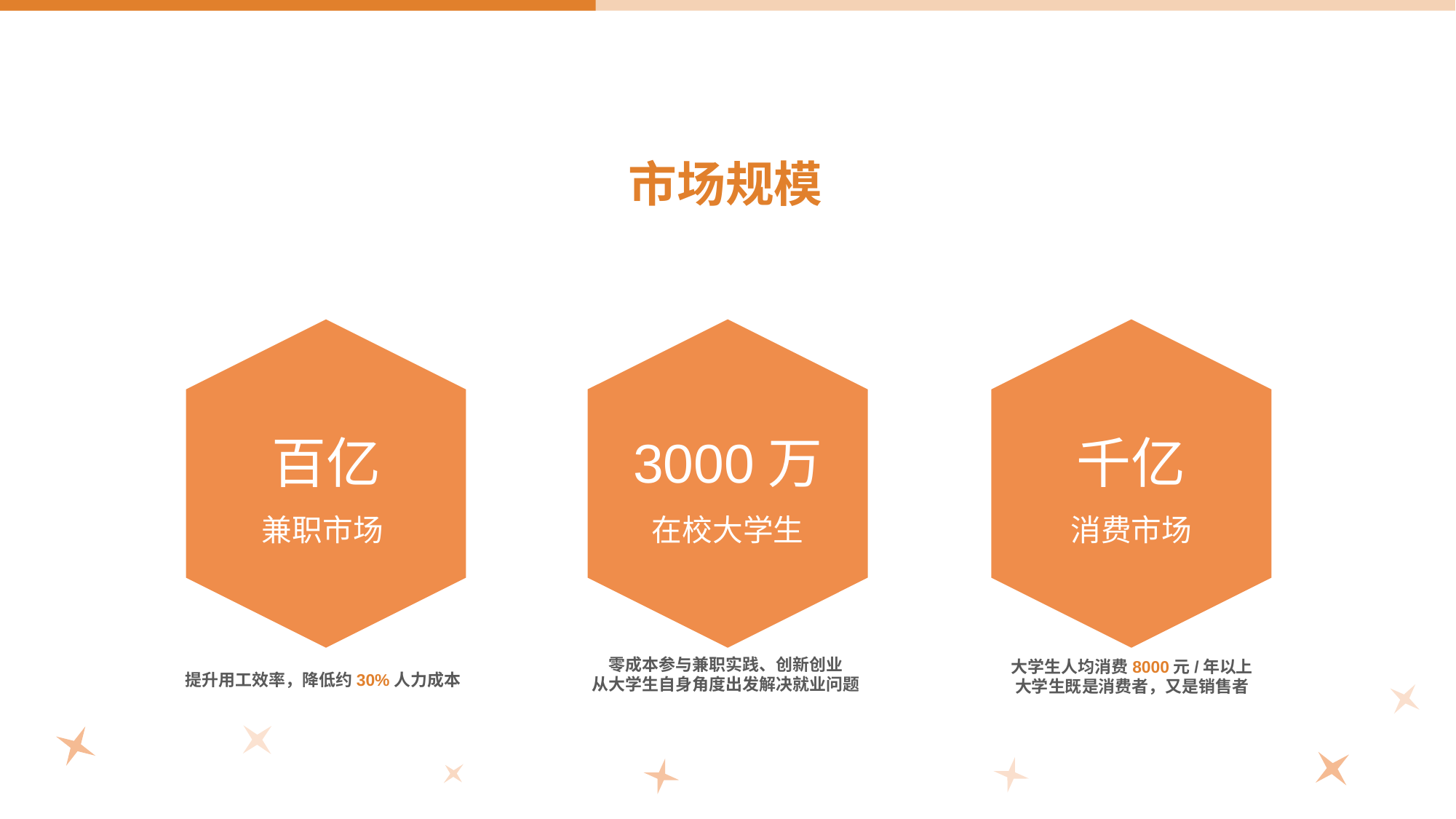

市场规模

百亿
3000万
千亿
兼职市场
在校大学生
消费市场

零成本参与兼职实践、创新创业
从大学生自身角度出发解决就业问题
大学生人均消费8000元/年以上
大学生既是消费者，又是销售者
提升用工效率，降低约30%人力成本